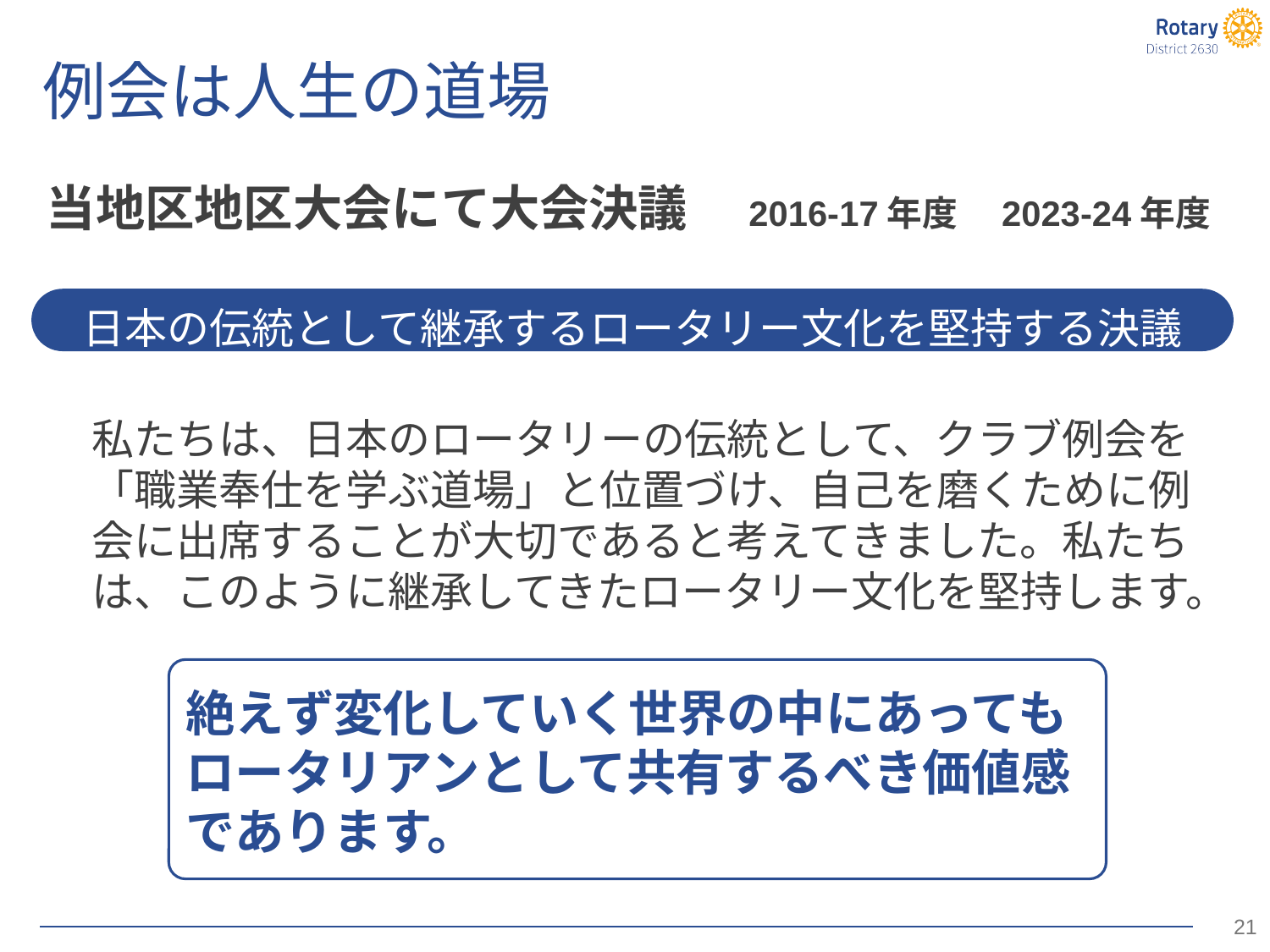

# 例会は人生の道場
当地区地区大会にて大会決議　2016-17年度　2023-24年度
日本の伝統として継承するロータリー文化を堅持する決議
私たちは、日本のロータリーの伝統として、クラブ例会を「職業奉仕を学ぶ道場」と位置づけ、自己を磨くために例会に出席することが大切であると考えてきました。私たちは、このように継承してきたロータリー文化を堅持します。
絶えず変化していく世界の中にあっても
ロータリアンとして共有するべき価値感
であります。
21